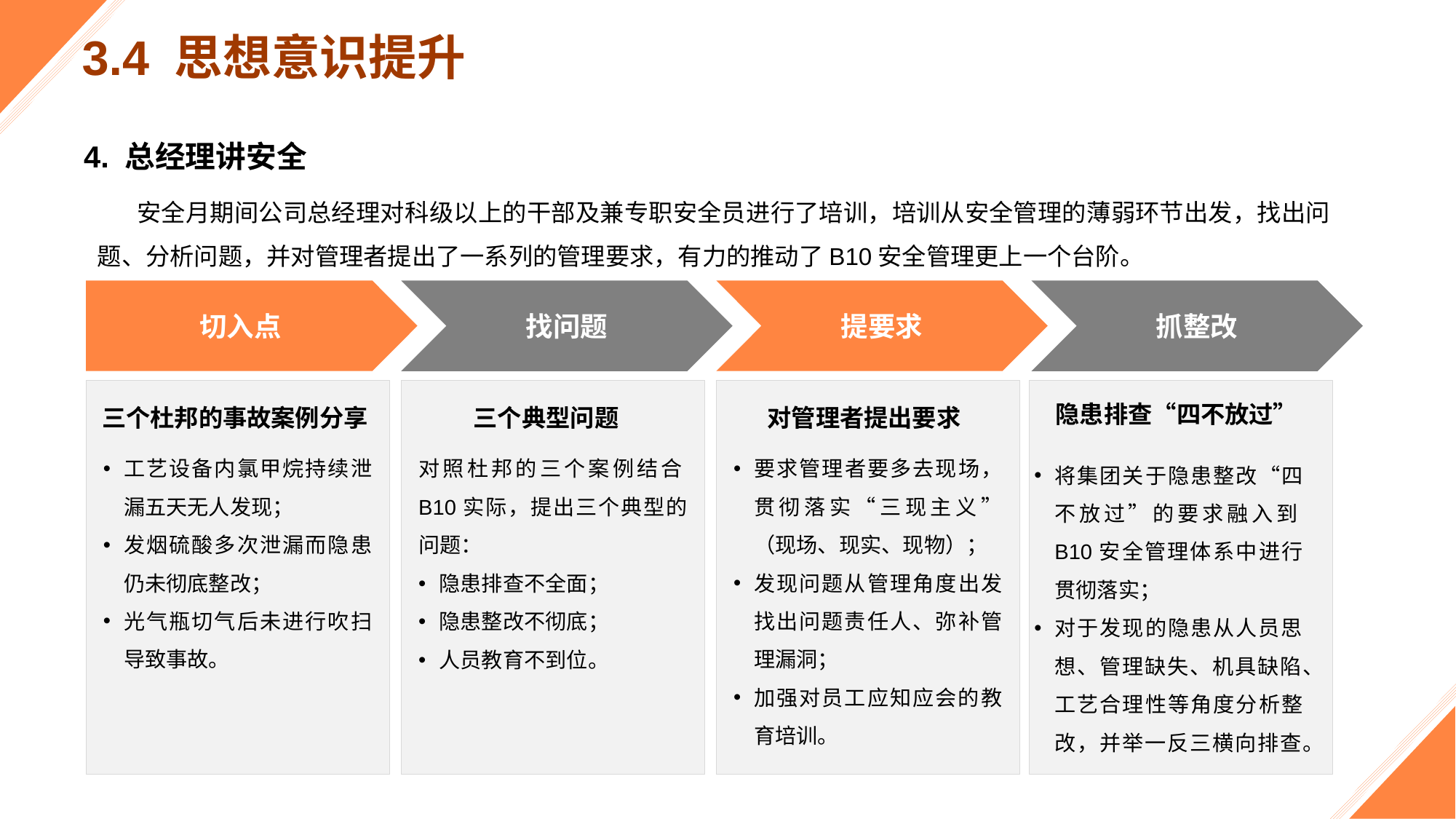

3.4 思想意识提升
4. 总经理讲安全
      安全月期间公司总经理对科级以上的干部及兼专职安全员进行了培训，培训从安全管理的薄弱环节出发，找出问题、分析问题，并对管理者提出了一系列的管理要求，有力的推动了B10安全管理更上一个台阶。
切入点
找问题
提要求
抓整改
隐患排查“四不放过”
将集团关于隐患整改“四不放过”的要求融入到B10安全管理体系中进行贯彻落实；
对于发现的隐患从人员思想、管理缺失、机具缺陷、工艺合理性等角度分析整改，并举一反三横向排查。

三个杜邦的事故案例分享
工艺设备内氯甲烷持续泄漏五天无人发现；
发烟硫酸多次泄漏而隐患仍未彻底整改；
光气瓶切气后未进行吹扫导致事故。

三个典型问题
对照杜邦的三个案例结合B10实际，提出三个典型的问题：
隐患排查不全面；
隐患整改不彻底；
人员教育不到位。

对管理者提出要求
要求管理者要多去现场，贯彻落实“三现主义”（现场、现实、现物）；
发现问题从管理角度出发找出问题责任人、弥补管理漏洞；
加强对员工应知应会的教育培训。